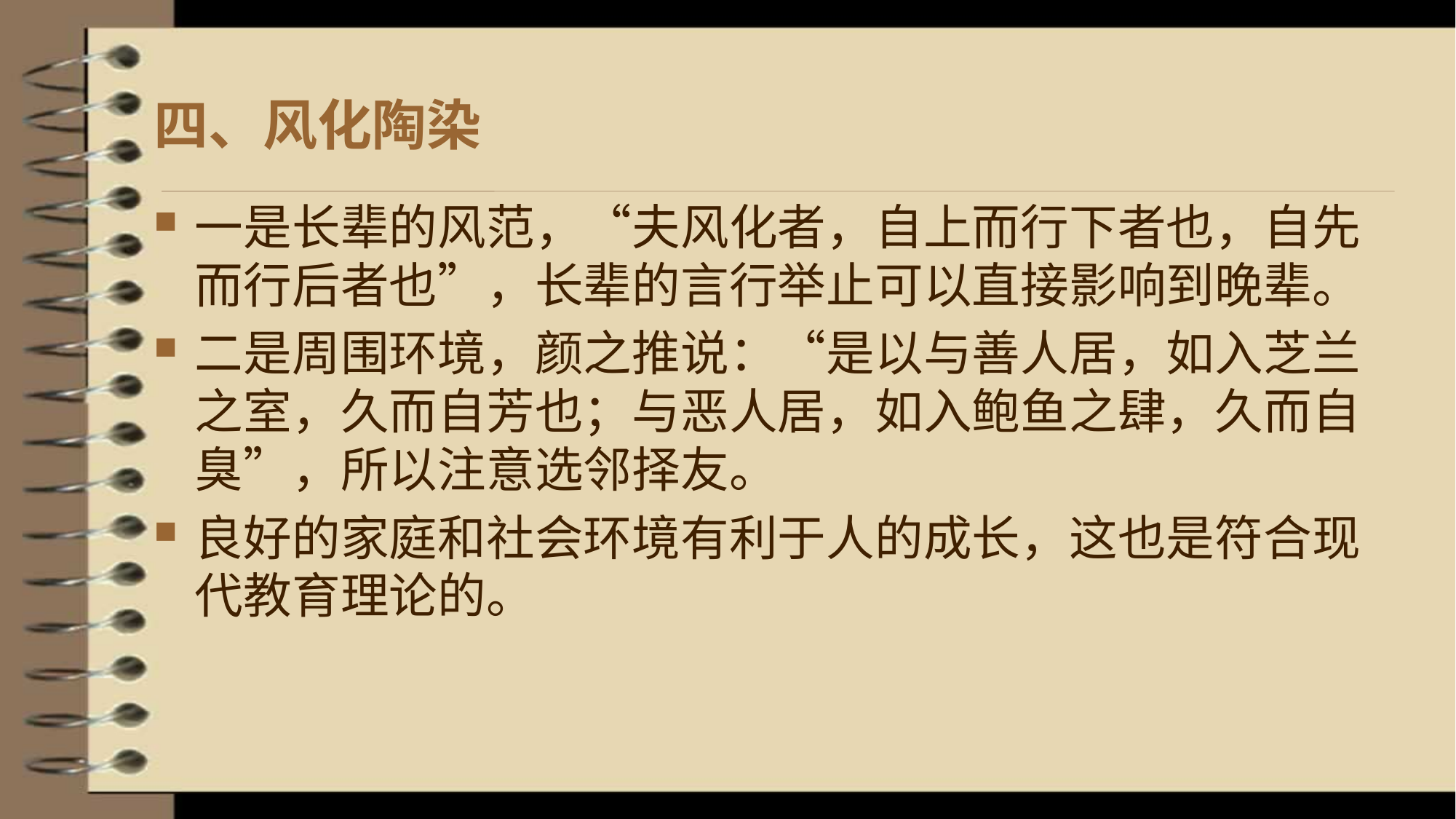

# 四、风化陶染
一是长辈的风范，“夫风化者，自上而行下者也，自先而行后者也”，长辈的言行举止可以直接影响到晚辈。
二是周围环境，颜之推说：“是以与善人居，如入芝兰之室，久而自芳也；与恶人居，如入鲍鱼之肆，久而自臭”，所以注意选邻择友。
良好的家庭和社会环境有利于人的成长，这也是符合现代教育理论的。